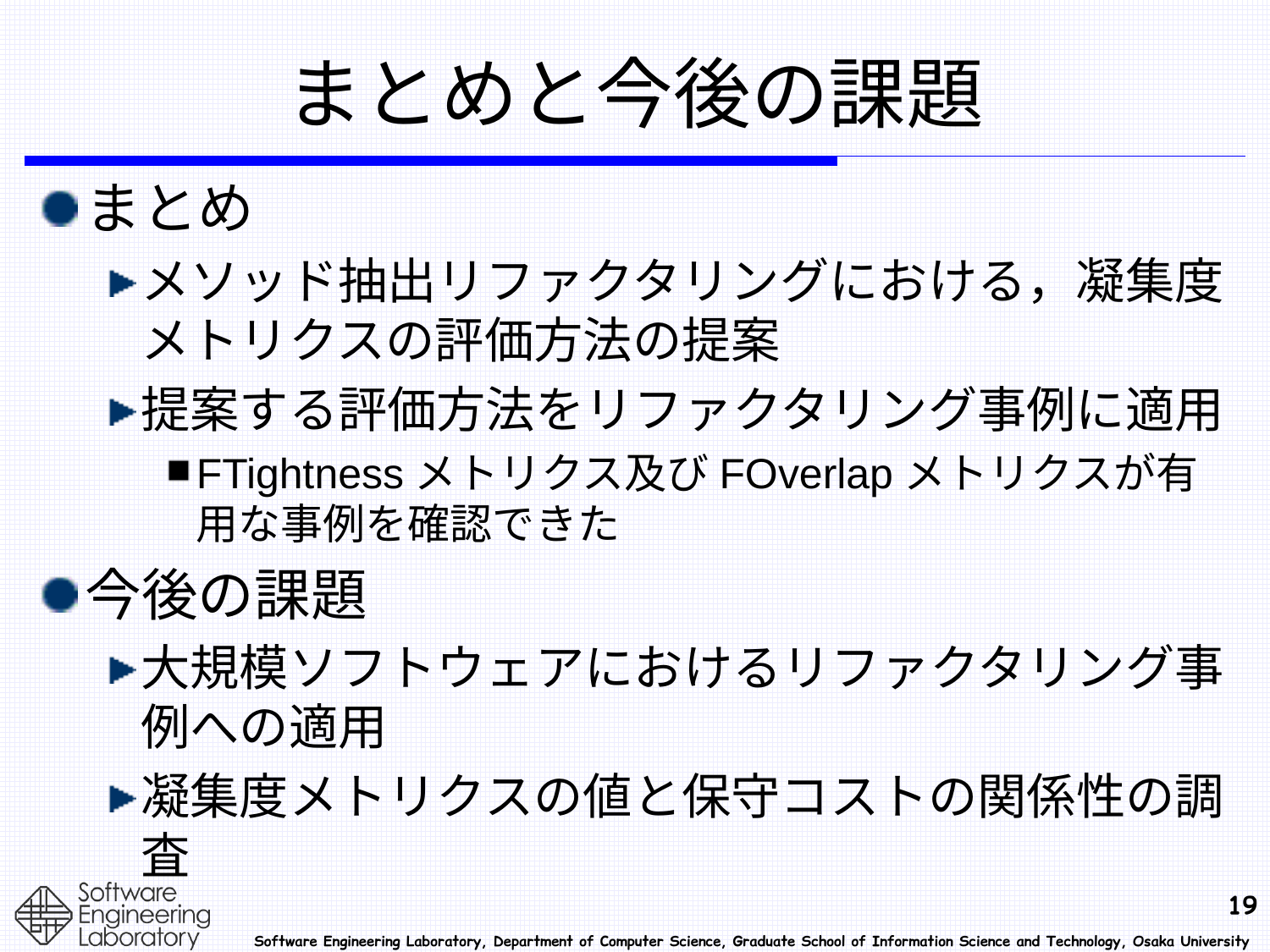

# まとめと今後の課題
まとめ
メソッド抽出リファクタリングにおける，凝集度メトリクスの評価方法の提案
提案する評価方法をリファクタリング事例に適用
FTightnessメトリクス及びFOverlapメトリクスが有用な事例を確認できた
今後の課題
大規模ソフトウェアにおけるリファクタリング事例への適用
凝集度メトリクスの値と保守コストの関係性の調査